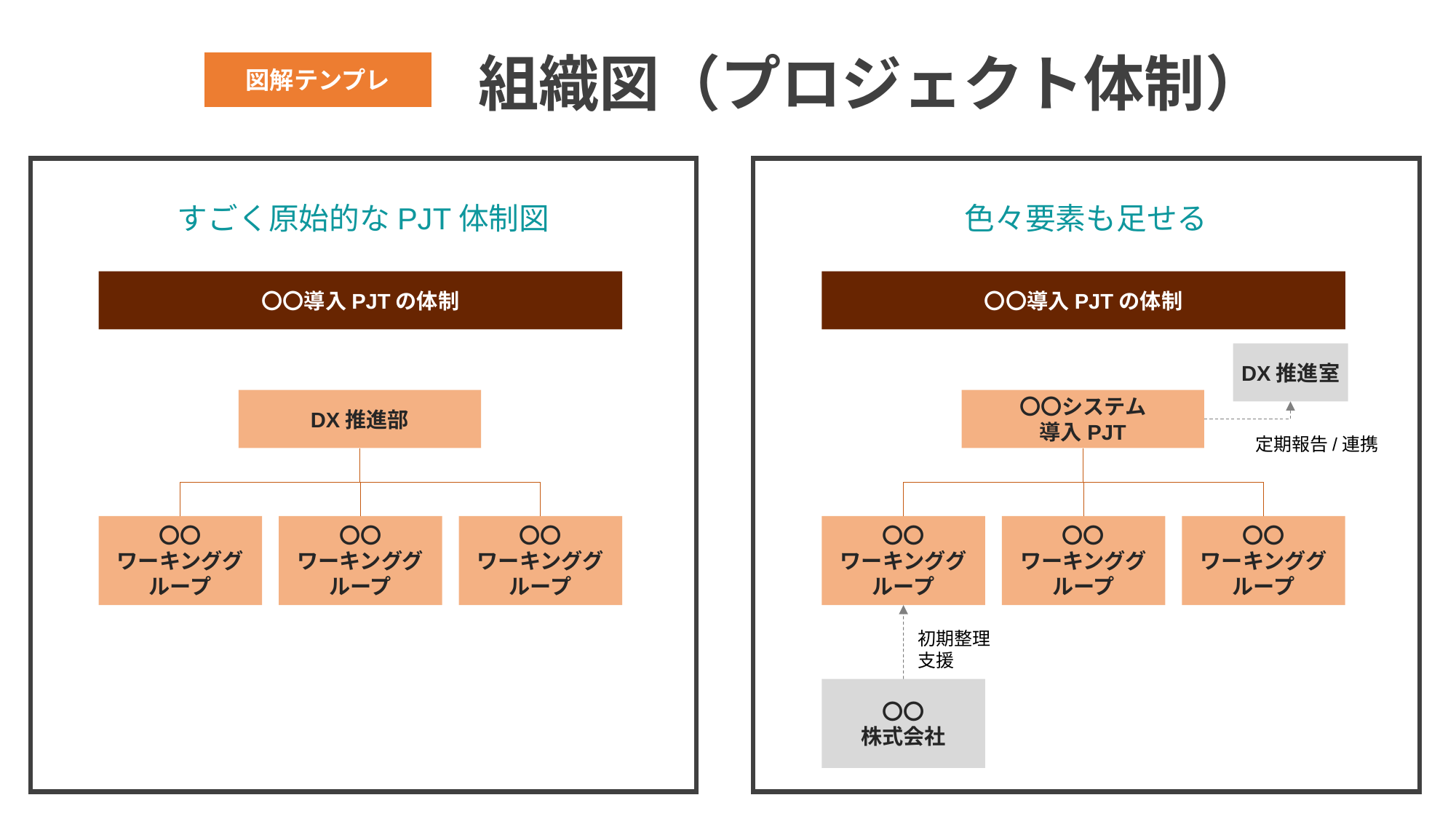

組織図（プロジェクト体制）
図解テンプレ

すごく原始的なPJT体制図
色々要素も足せる
〇〇導入PJTの体制
〇〇導入PJTの体制
DX推進室
DX推進部
〇〇システム
導入PJT
定期報告/連携
〇〇
ワーキンググループ
〇〇
ワーキンググループ
〇〇
ワーキンググループ
〇〇
ワーキンググループ
〇〇
ワーキンググループ
〇〇
ワーキンググループ
初期整理
支援
〇〇
株式会社